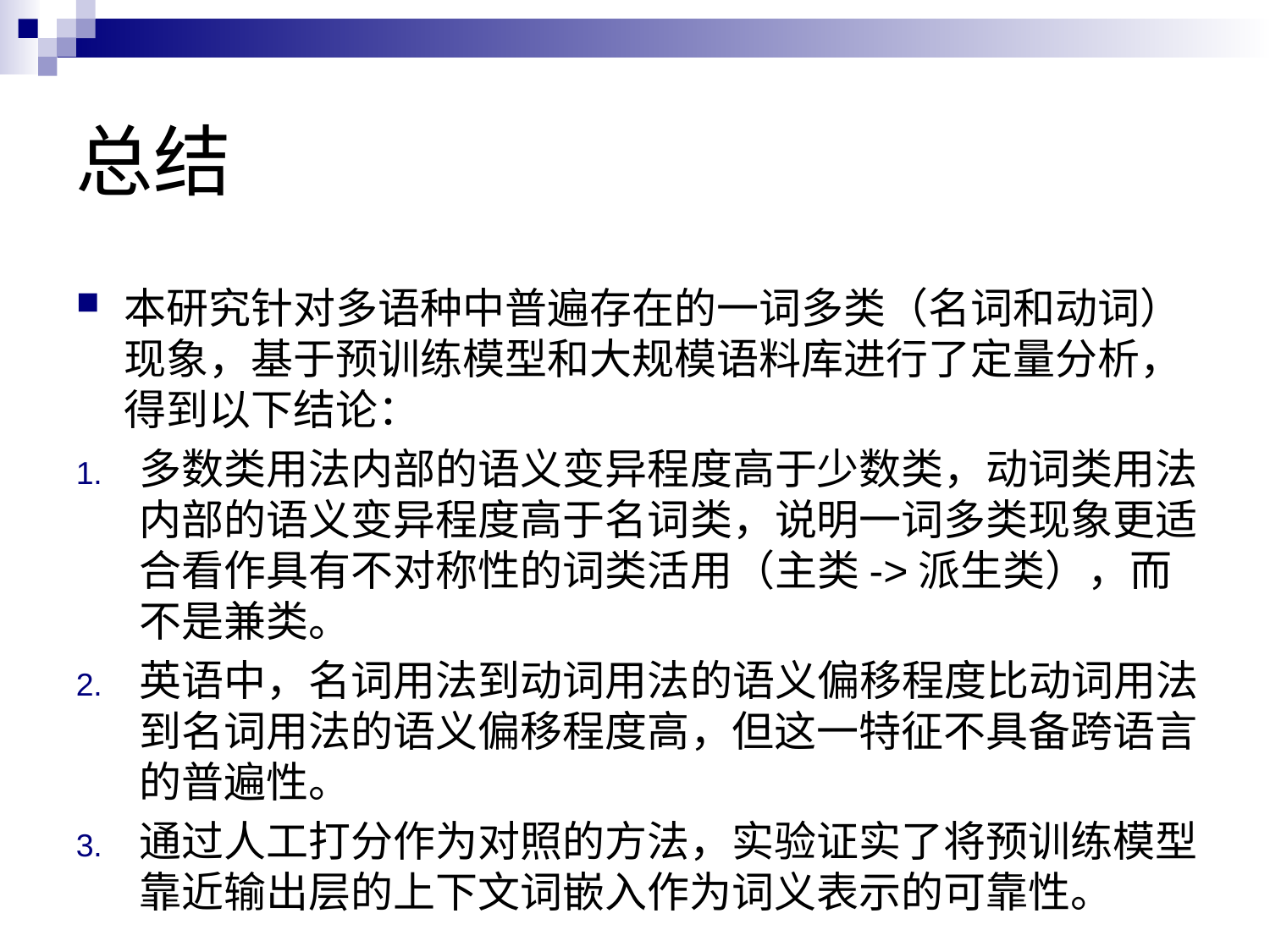

# 总结
本研究针对多语种中普遍存在的一词多类（名词和动词）现象，基于预训练模型和大规模语料库进行了定量分析，得到以下结论：
多数类用法内部的语义变异程度高于少数类，动词类用法内部的语义变异程度高于名词类，说明一词多类现象更适合看作具有不对称性的词类活用（主类->派生类），而不是兼类。
英语中，名词用法到动词用法的语义偏移程度比动词用法到名词用法的语义偏移程度高，但这一特征不具备跨语言的普遍性。
通过人工打分作为对照的方法，实验证实了将预训练模型靠近输出层的上下文词嵌入作为词义表示的可靠性。